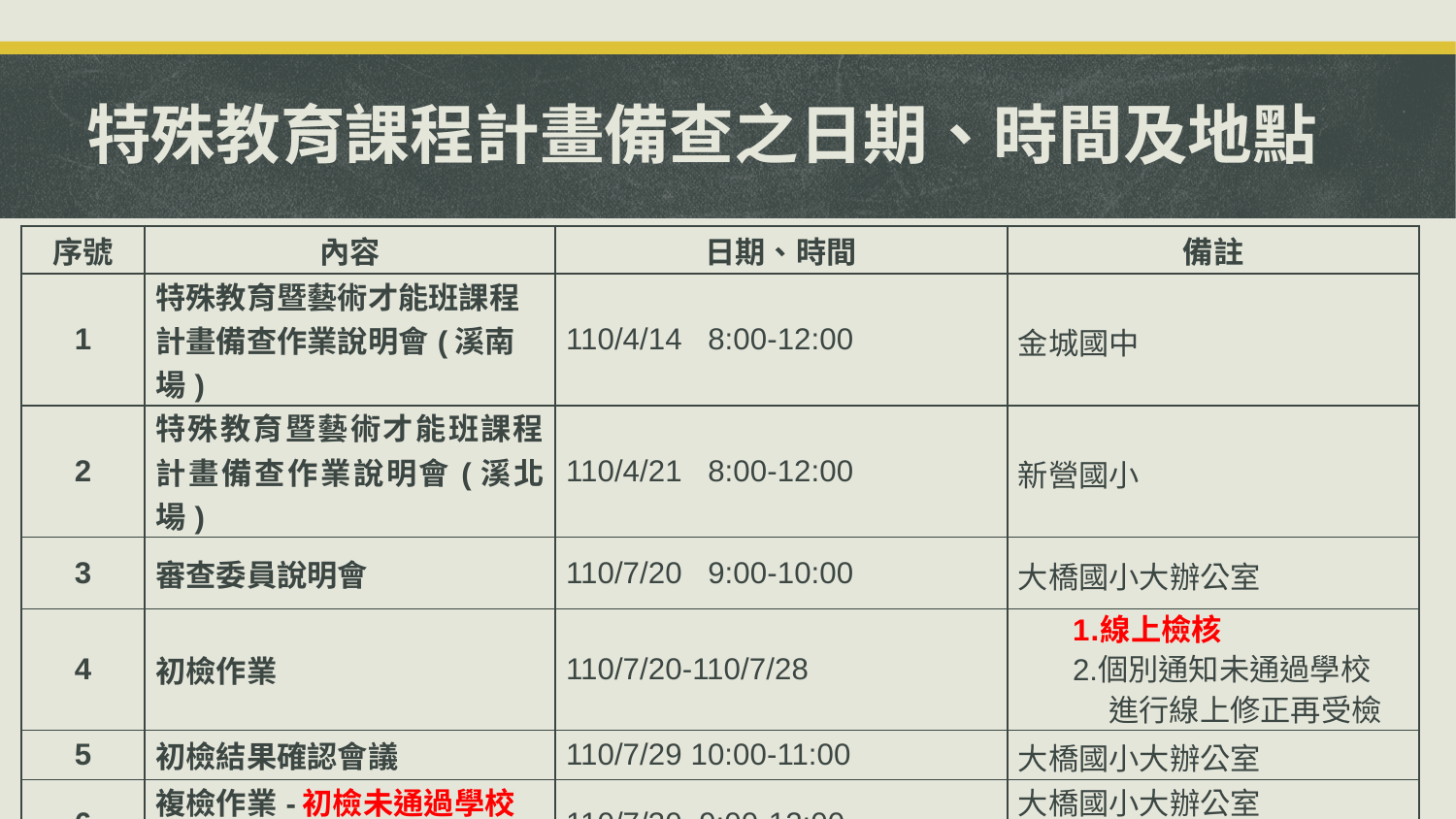

# 特殊教育課程計畫備查之日期、時間及地點
| 序號 | 內容 | 日期、時間 | 備註 |
| --- | --- | --- | --- |
| 1 | 特殊教育暨藝術才能班課程計畫備查作業說明會(溪南場) | 110/4/14 8:00-12:00 | 金城國中 |
| 2 | 特殊教育暨藝術才能班課程計畫備查作業說明會(溪北場) | 110/4/21 8:00-12:00 | 新營國小 |
| 3 | 審查委員說明會 | 110/7/20 9:00-10:00 | 大橋國小大辦公室 |
| 4 | 初檢作業 | 110/7/20-110/7/28 | 線上檢核 個別通知未通過學校 進行線上修正再受檢 |
| 5 | 初檢結果確認會議 | 110/7/29 10:00-11:00 | 大橋國小大辦公室 |
| 6 | 複檢作業-初檢未通過學校 (特教與藝才) | 110/7/30 9:00-12:00 | 大橋國小大辦公室 (指定地點修正受檢) |
| 7 | 複檢結果確認會議 | 109/7/30 12:00-12:30 | 大橋國小大辦公室 |